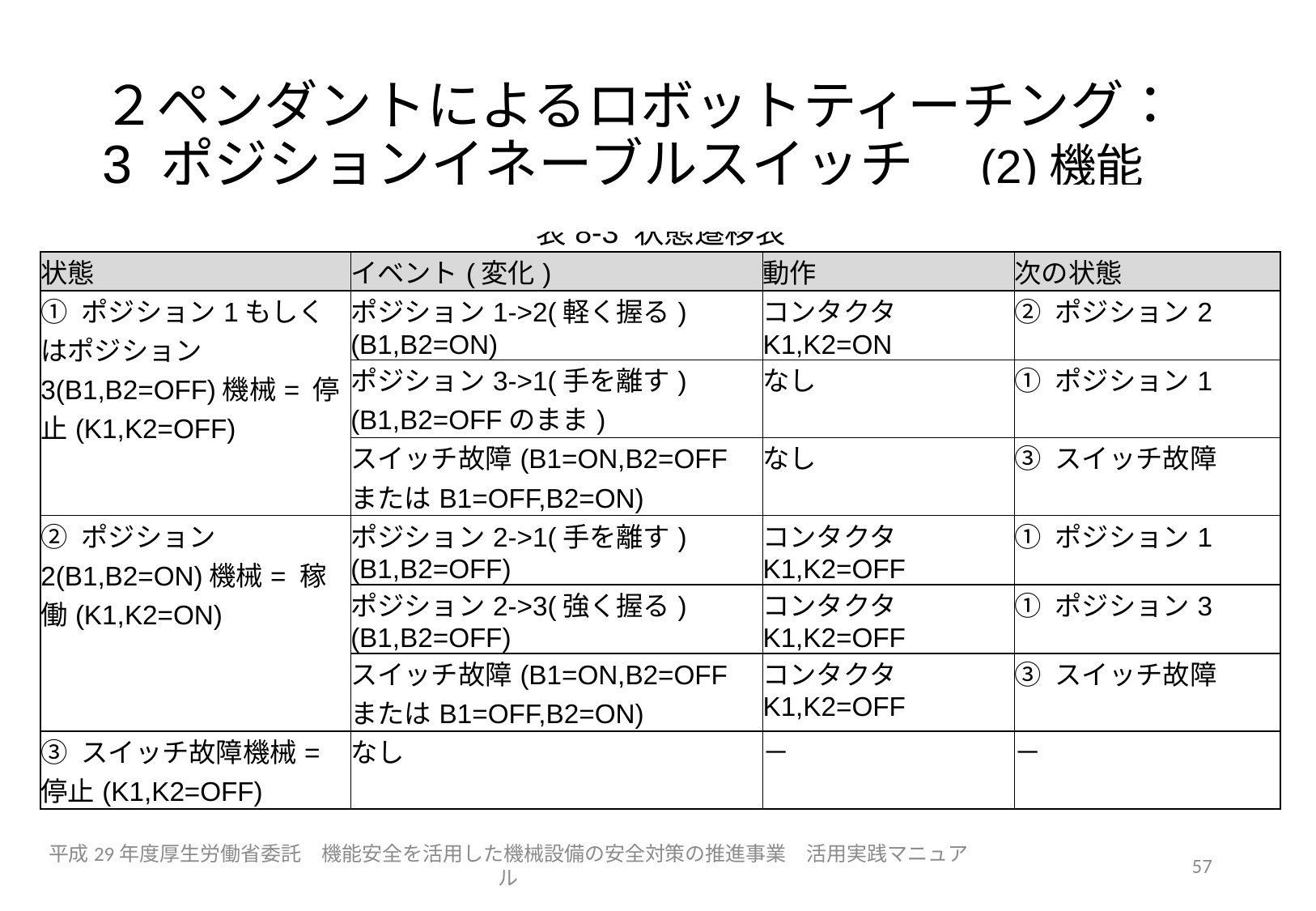

# ２ペンダントによるロボットティーチング： 3 ポジションイネーブルスイッチ　(2)機能
| 表8-3 状態遷移表 |  |  |  |
| --- | --- | --- | --- |
| 状態 | イベント(変化) | 動作 | 次の状態 |
| ① ポジション1もしくはポジション3(B1,B2=OFF)機械= 停止(K1,K2=OFF) | ポジション1->2(軽く握る)(B1,B2=ON) | コンタクタK1,K2=ON | ② ポジション2 |
|  | ポジション3->1(手を離す)(B1,B2=OFFのまま) | なし | ① ポジション1 |
|  | スイッチ故障(B1=ON,B2=OFF またはB1=OFF,B2=ON) | なし | ③ スイッチ故障 |
| ② ポジション2(B1,B2=ON)機械= 稼働(K1,K2=ON) | ポジション2->1(手を離す)(B1,B2=OFF) | コンタクタK1,K2=OFF | ① ポジション1 |
|  | ポジション2->3(強く握る)(B1,B2=OFF) | コンタクタK1,K2=OFF | ① ポジション3 |
|  | スイッチ故障(B1=ON,B2=OFF またはB1=OFF,B2=ON) | コンタクタK1,K2=OFF | ③ スイッチ故障 |
| ③ スイッチ故障機械= 停止(K1,K2=OFF) | なし | － | － |
平成29年度厚生労働省委託　機能安全を活用した機械設備の安全対策の推進事業　活用実践マニュアル
57